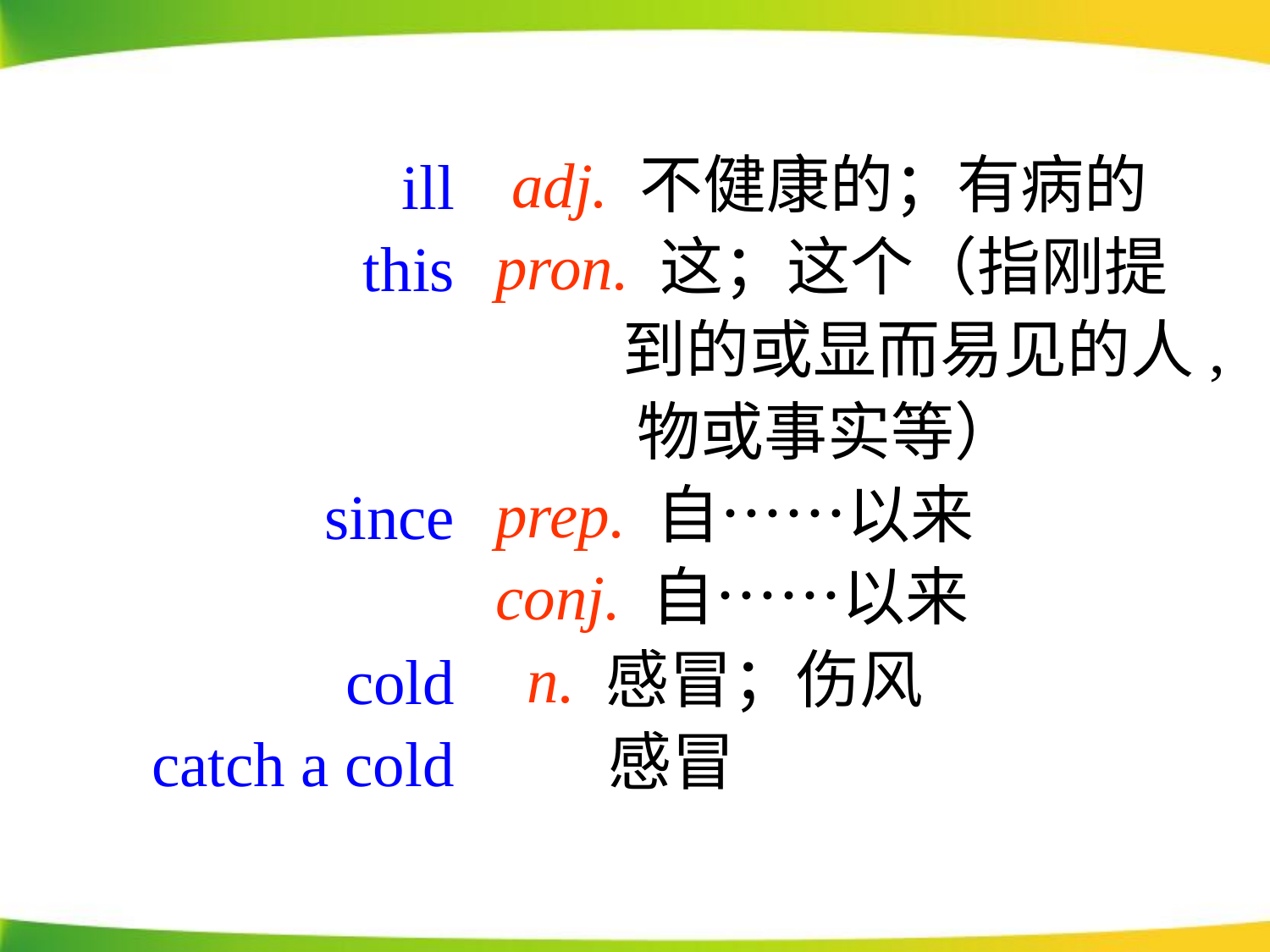

adj. 不健康的；有病的
 pron. 这；这个（指刚提
         到的或显而易见的人,
          物或事实等）
 prep. 自……以来
 conj. 自……以来
   n. 感冒；伤风
        感冒
 ill
 this

 since

 cold
 catch a cold